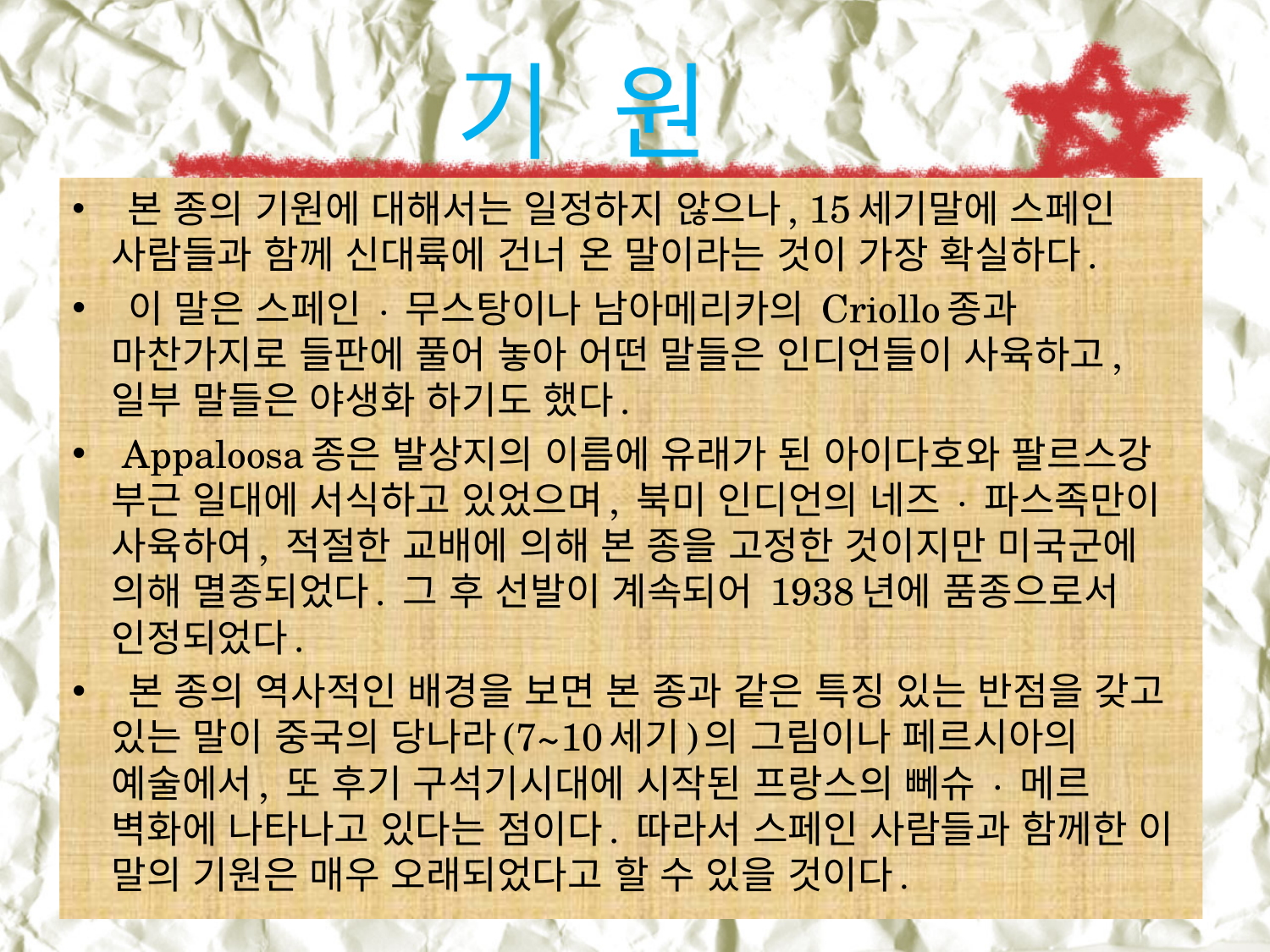

# 기  원
 본 종의 기원에 대해서는 일정하지 않으나, 15세기말에 스페인 사람들과 함께 신대륙에 건너 온 말이라는 것이 가장 확실하다.
 이 말은 스페인 · 무스탕이나 남아메리카의 Criollo종과 마찬가지로 들판에 풀어 놓아 어떤 말들은 인디언들이 사육하고, 일부 말들은 야생화 하기도 했다.
 Appaloosa종은 발상지의 이름에 유래가 된 아이다호와 팔르스강 부근 일대에 서식하고 있었으며, 북미 인디언의 네즈 · 파스족만이 사육하여, 적절한 교배에 의해 본 종을 고정한 것이지만 미국군에 의해 멸종되었다. 그 후 선발이 계속되어 1938년에 품종으로서 인정되었다.
 본 종의 역사적인 배경을 보면 본 종과 같은 특징 있는 반점을 갖고 있는 말이 중국의 당나라(7~10세기)의 그림이나 페르시아의 예술에서, 또 후기 구석기시대에 시작된 프랑스의 뻬슈 · 메르 벽화에 나타나고 있다는 점이다. 따라서 스페인 사람들과 함께한 이 말의 기원은 매우 오래되었다고 할 수 있을 것이다.